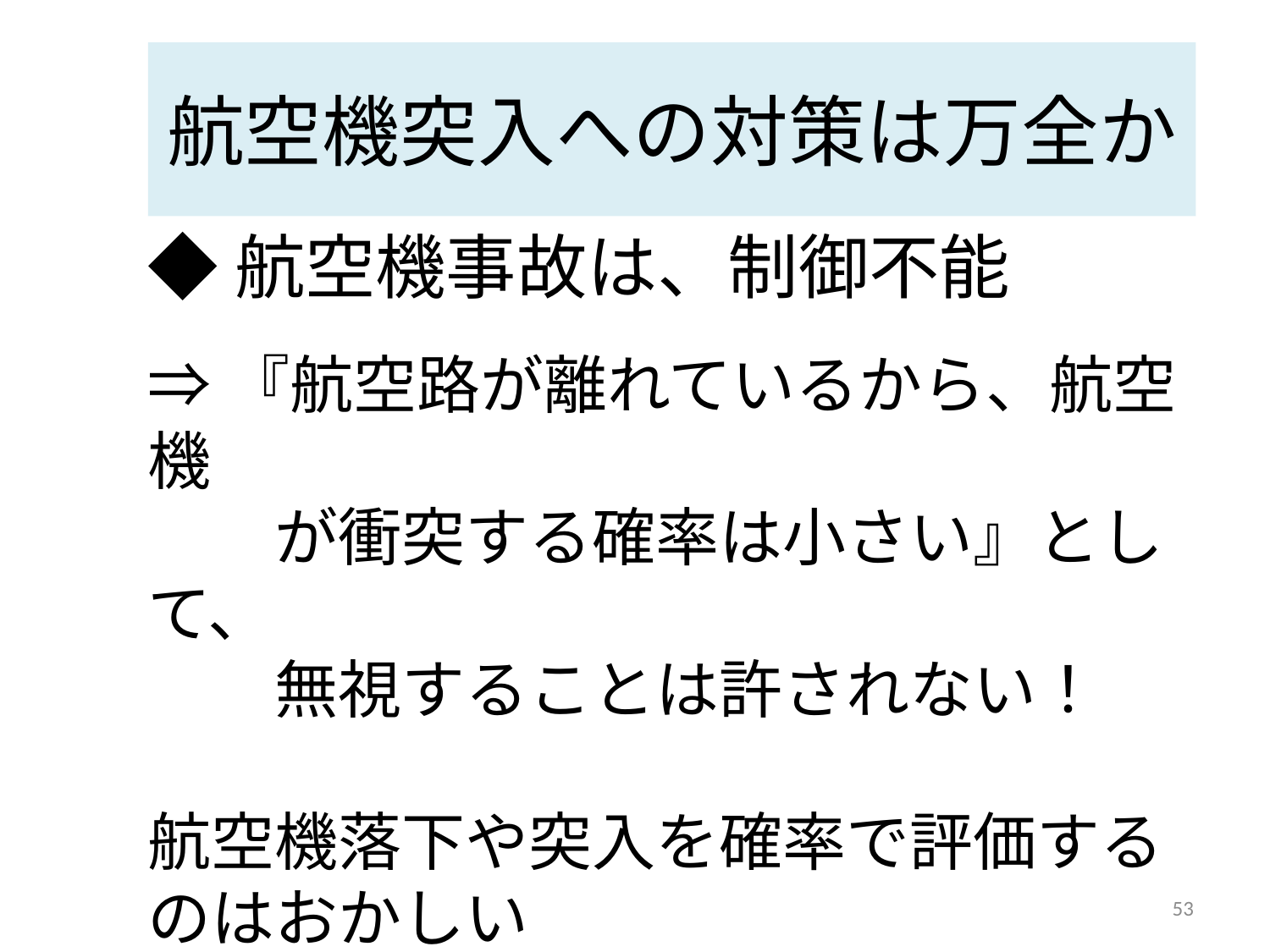

# 航空機突入への対策は万全か
◆航空機事故は、制御不能

⇒『航空路が離れているから、航空機
　　が衝突する確率は小さい』として、
　　無視することは許されない！

航空機落下や突入を確率で評価するのはおかしい
　　これも『想定外』と言うか？
53